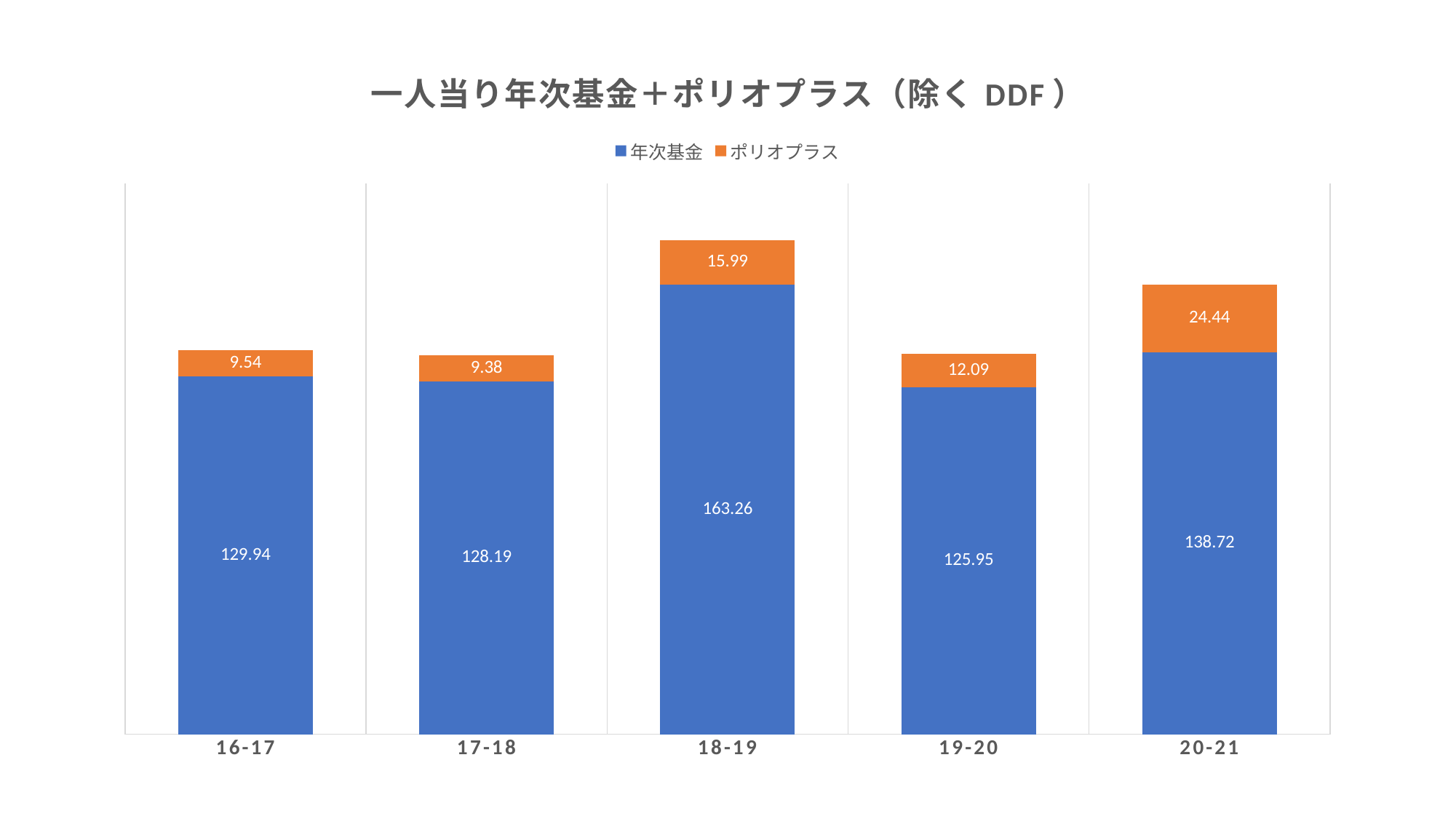

### Chart: 一人当り年次基金＋ポリオプラス（除くDDF）

| Category | 年次基金 | ポリオプラス |
|---|---|---|
| 16-17 | 129.94 | 9.54 |
| 17-18 | 128.19 | 9.38 |
| 18-19 | 163.26 | 15.99 |
| 19-20 | 125.95 | 12.09 |
| 20-21 | 138.72 | 24.44 |